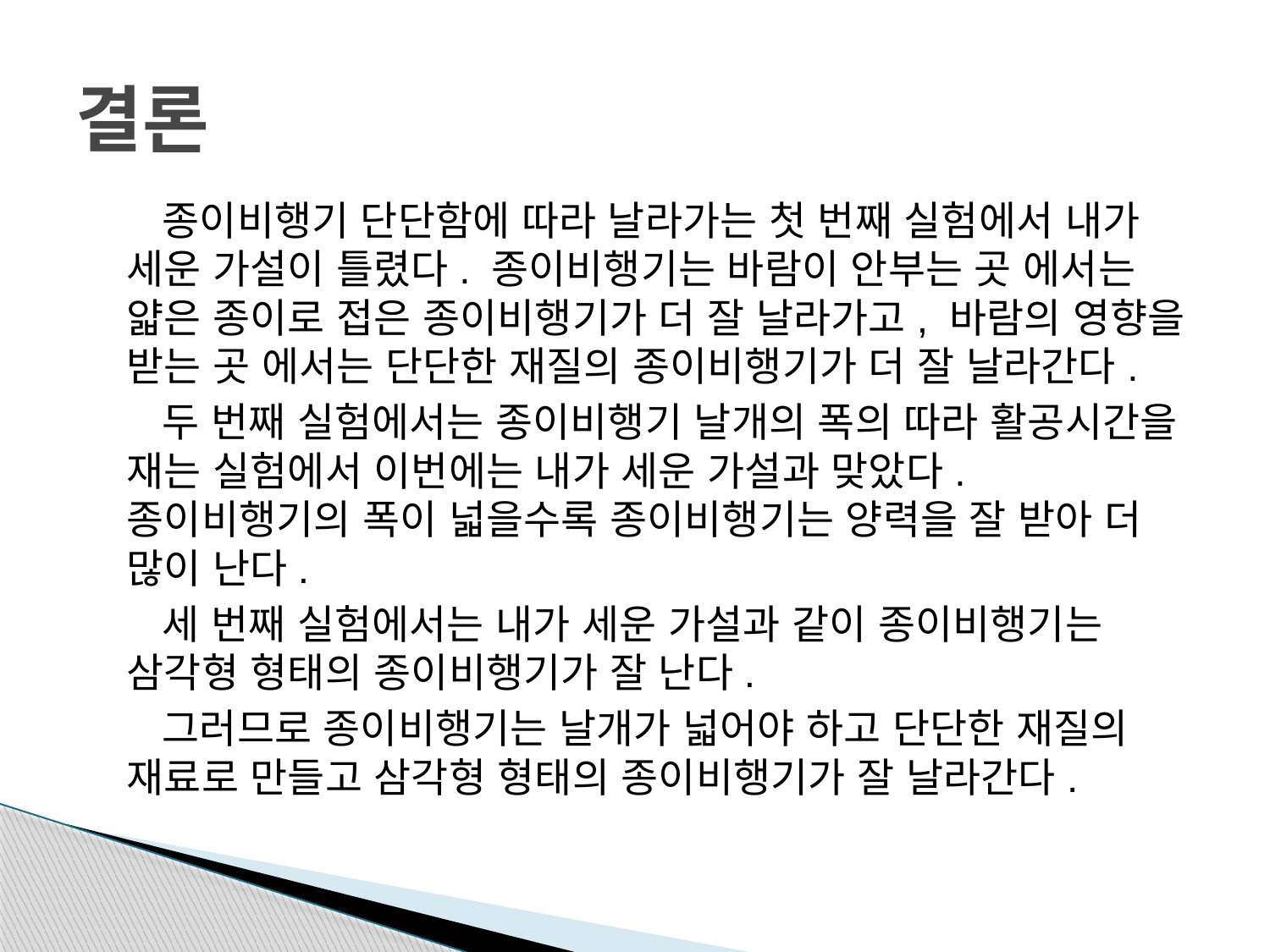

# 결론
종이비행기 단단함에 따라 날라가는 첫 번째 실험에서 내가 세운 가설이 틀렸다. 종이비행기는 바람이 안부는 곳 에서는 얇은 종이로 접은 종이비행기가 더 잘 날라가고, 바람의 영향을 받는 곳 에서는 단단한 재질의 종이비행기가 더 잘 날라간다.
두 번째 실험에서는 종이비행기 날개의 폭의 따라 활공시간을 재는 실험에서 이번에는 내가 세운 가설과 맞았다. 종이비행기의 폭이 넓을수록 종이비행기는 양력을 잘 받아 더 많이 난다.
세 번째 실험에서는 내가 세운 가설과 같이 종이비행기는 삼각형 형태의 종이비행기가 잘 난다.
그러므로 종이비행기는 날개가 넓어야 하고 단단한 재질의 재료로 만들고 삼각형 형태의 종이비행기가 잘 날라간다.